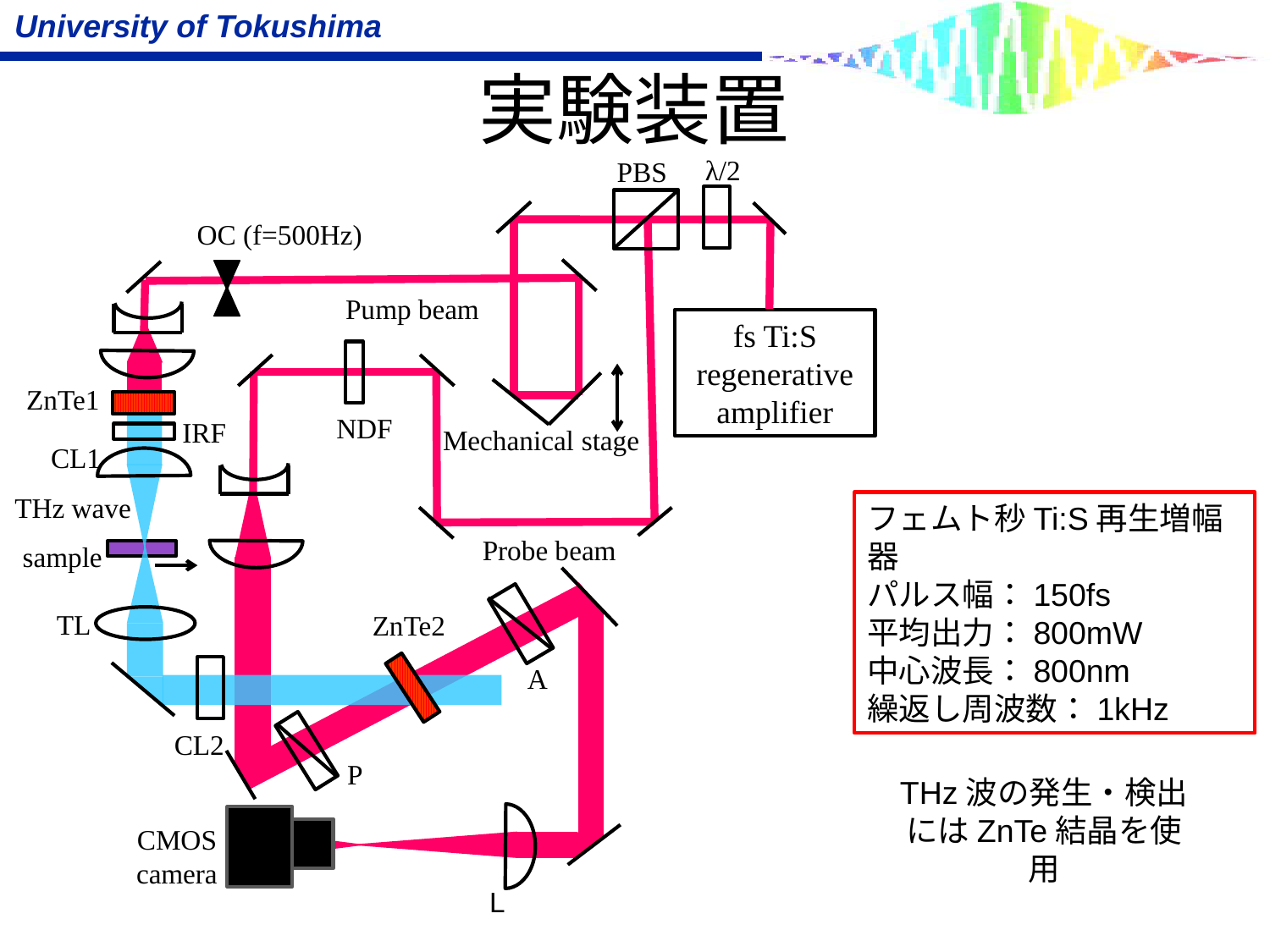

# 実験装置
λ/2
PBS

fs Ti:S
regenerative amplifier

NDF

CL1

sample

TL
ZnTe2

A

CL2

P

OC (f=500Hz)

ZnTe1
Mechanical stage

CMOS
camera

L

IRF
Pump beam
THz wave
Probe beam
フェムト秒Ti:S再生増幅器
パルス幅：150fs
平均出力：800mW
中心波長：800nm
繰返し周波数：1kHz
THz波の発生・検出にはZnTe結晶を使用